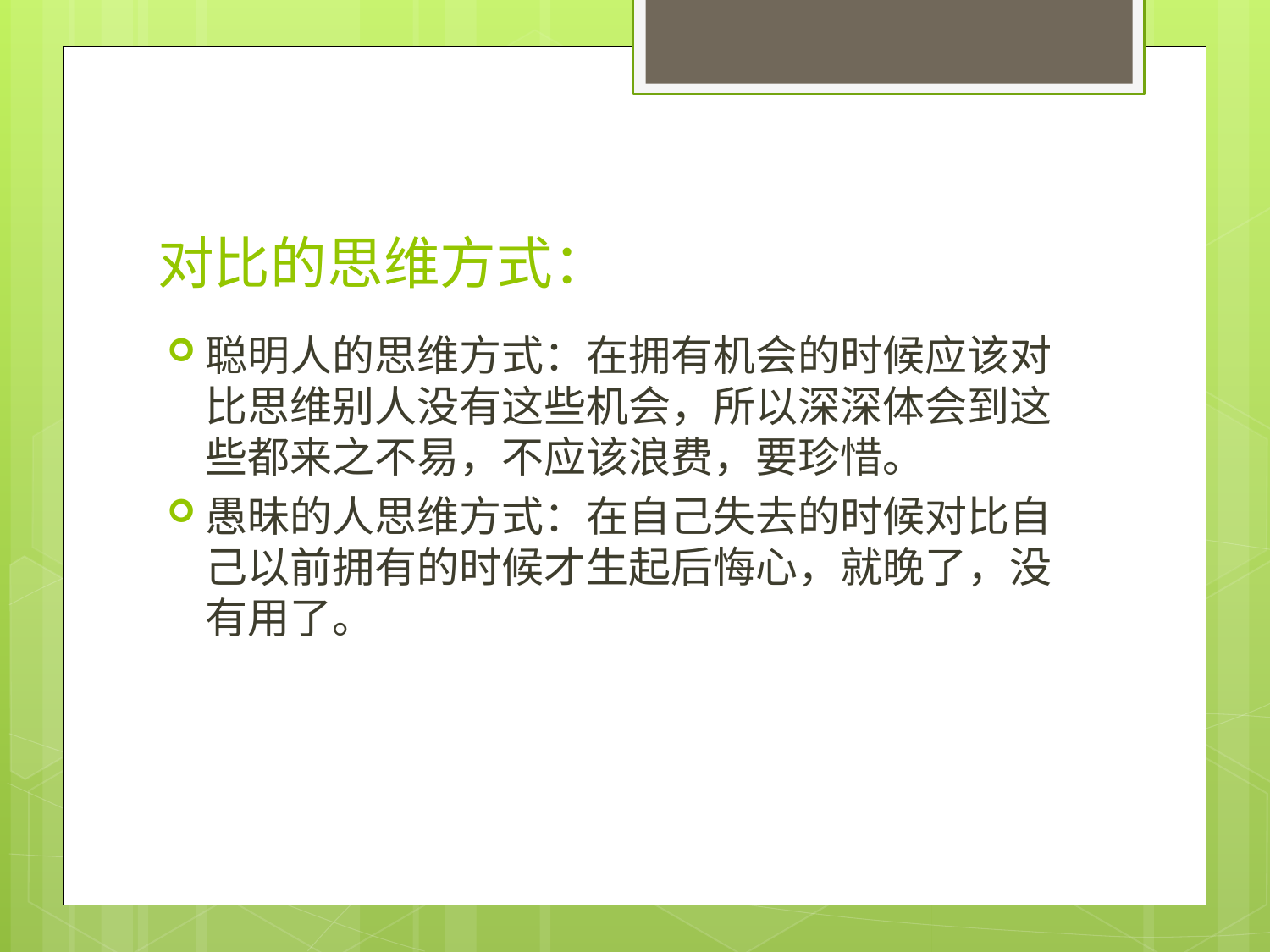

# 对比的思维方式：
聪明人的思维方式：在拥有机会的时候应该对比思维别人没有这些机会，所以深深体会到这些都来之不易，不应该浪费，要珍惜。
愚昧的人思维方式：在自己失去的时候对比自己以前拥有的时候才生起后悔心，就晚了，没有用了。